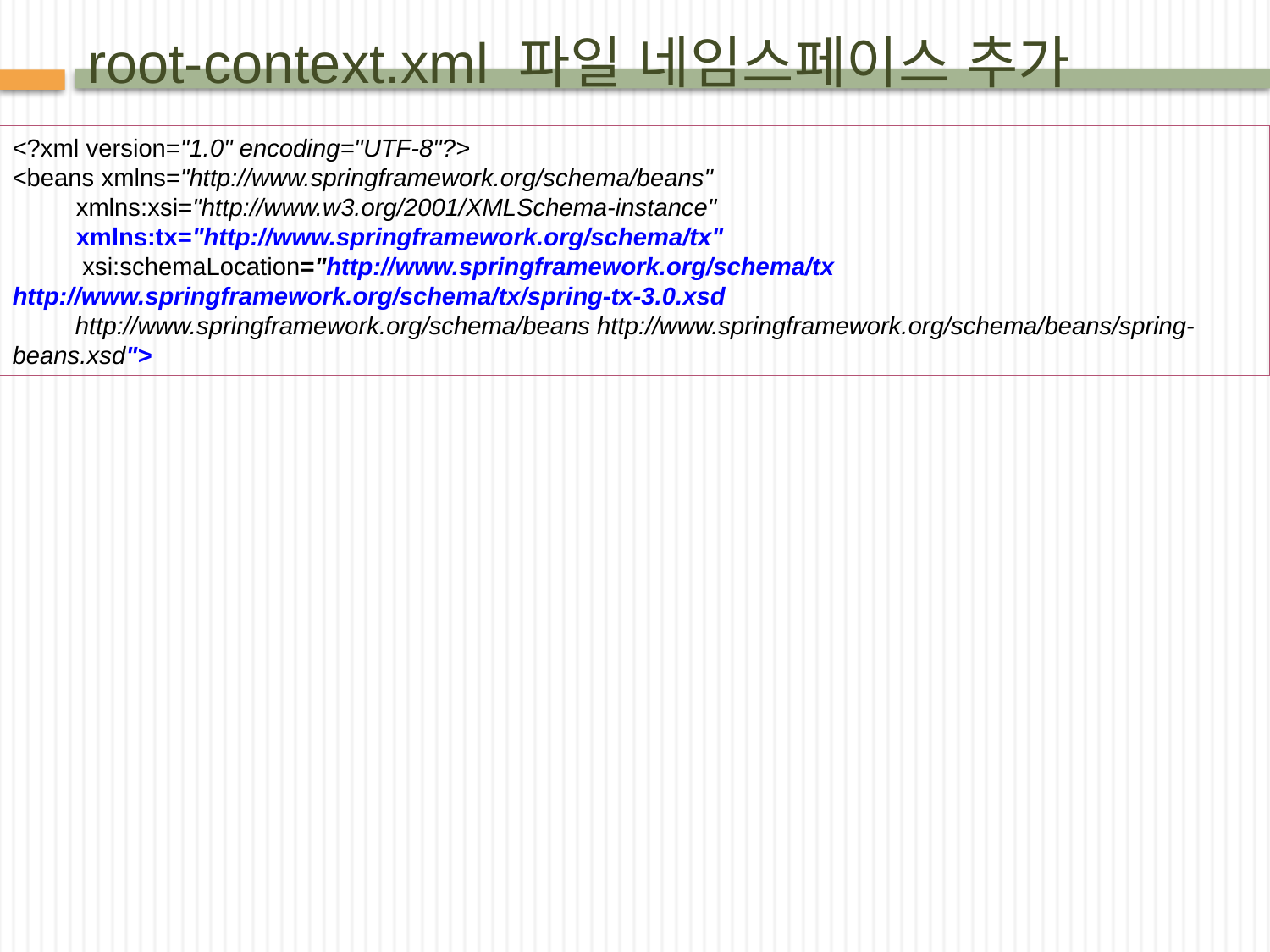

# root-context.xml 파일 네임스페이스 추가
<?xml version="1.0" encoding="UTF-8"?>
<beans xmlns="http://www.springframework.org/schema/beans"
xmlns:xsi="http://www.w3.org/2001/XMLSchema-instance"
xmlns:tx="http://www.springframework.org/schema/tx"
          xsi:schemaLocation="http://www.springframework.org/schema/tx http://www.springframework.org/schema/tx/spring-tx-3.0.xsd
         http://www.springframework.org/schema/beans http://www.springframework.org/schema/beans/spring-beans.xsd">